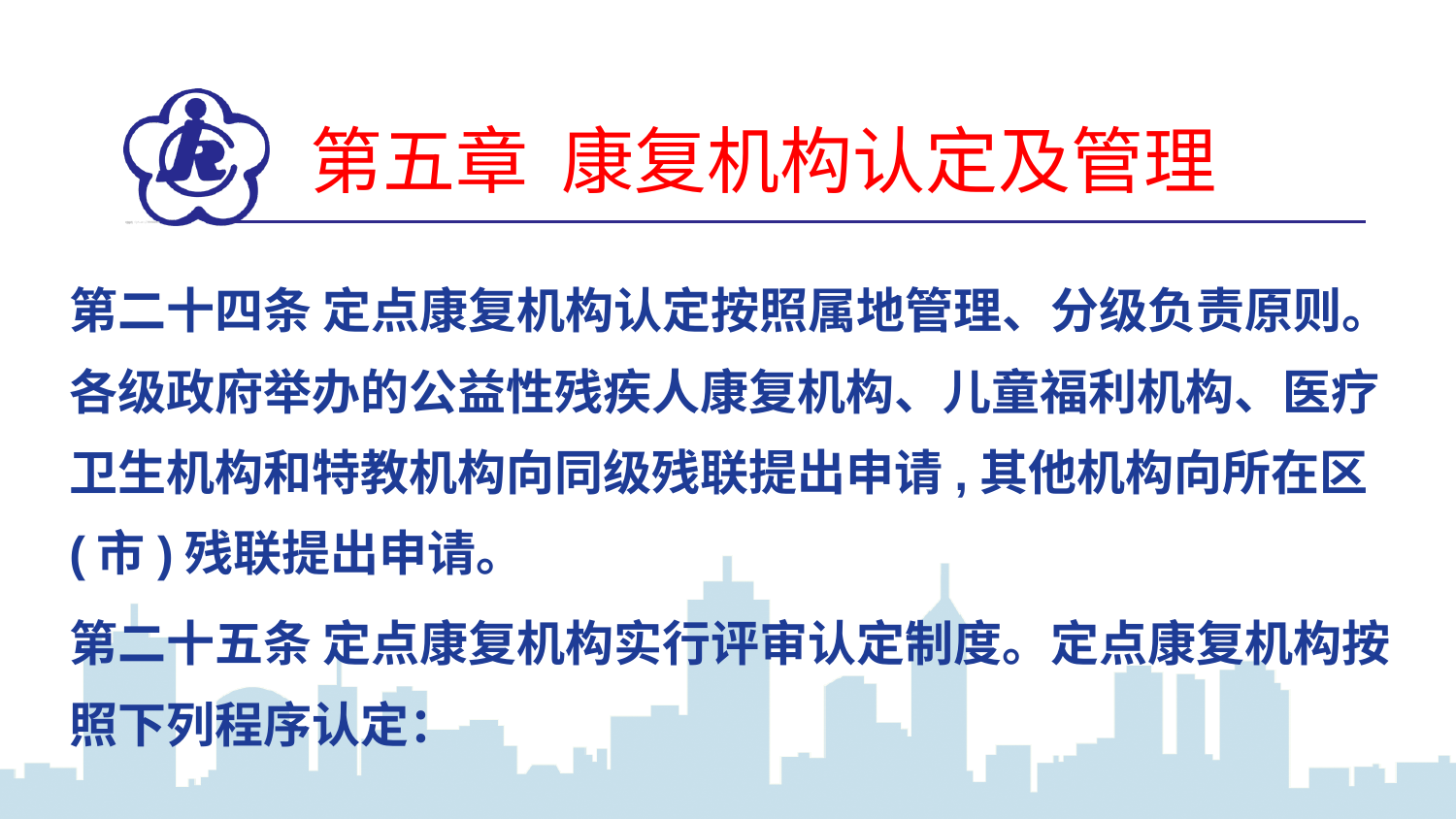

第五章  康复机构认定及管理

第二十四条 定点康复机构认定按照属地管理、分级负责原则。各级政府举办的公益性残疾人康复机构、儿童福利机构、医疗卫生机构和特教机构向同级残联提出申请,其他机构向所在区(市)残联提出申请。
第二十五条 定点康复机构实行评审认定制度。定点康复机构按照下列程序认定：